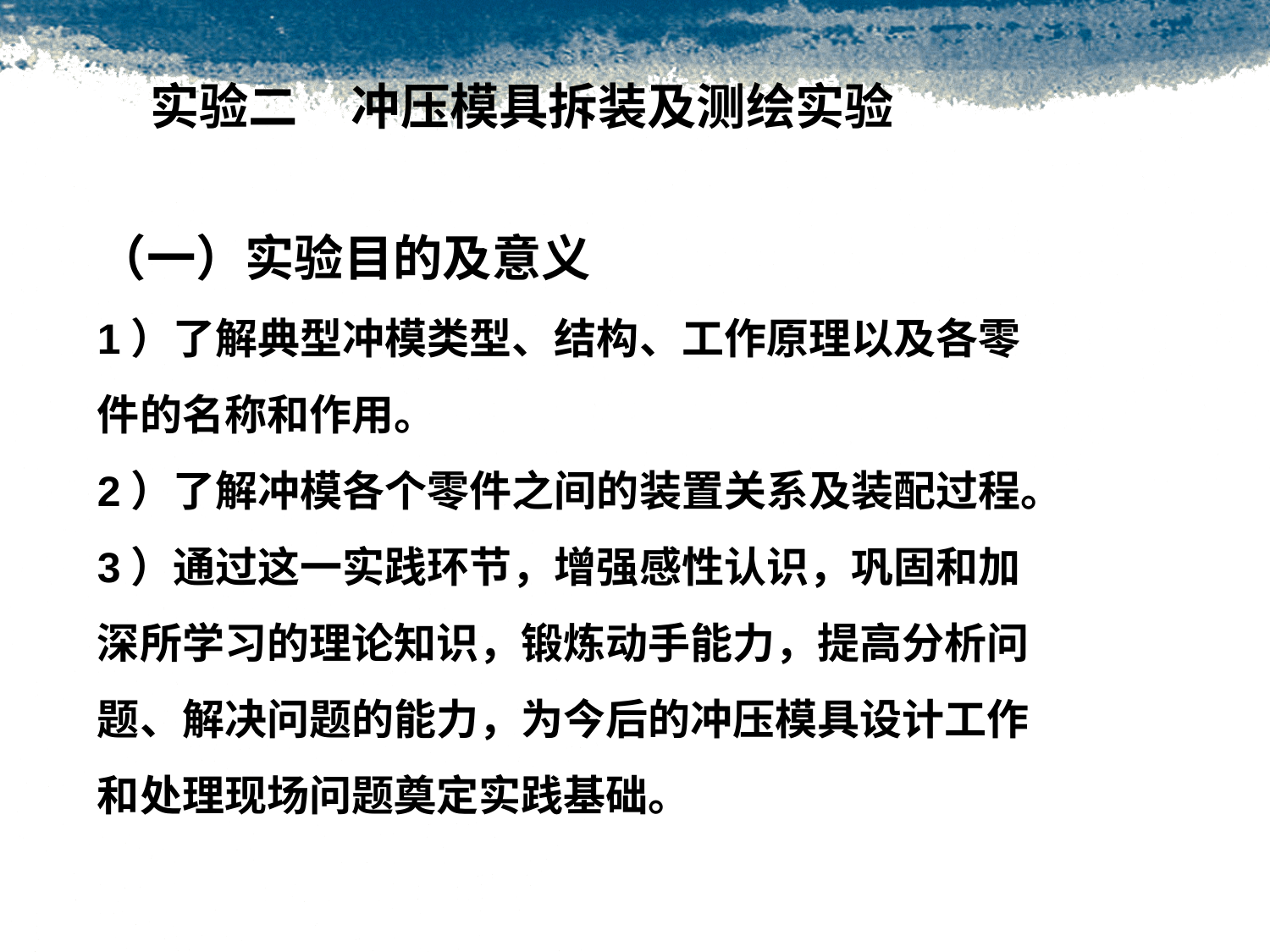

实验二	冲压模具拆装及测绘实验
（一）实验目的及意义
1）了解典型冲模类型、结构、工作原理以及各零件的名称和作用。
2）了解冲模各个零件之间的装置关系及装配过程。
3）通过这一实践环节，增强感性认识，巩固和加深所学习的理论知识，锻炼动手能力，提高分析问题、解决问题的能力，为今后的冲压模具设计工作和处理现场问题奠定实践基础。